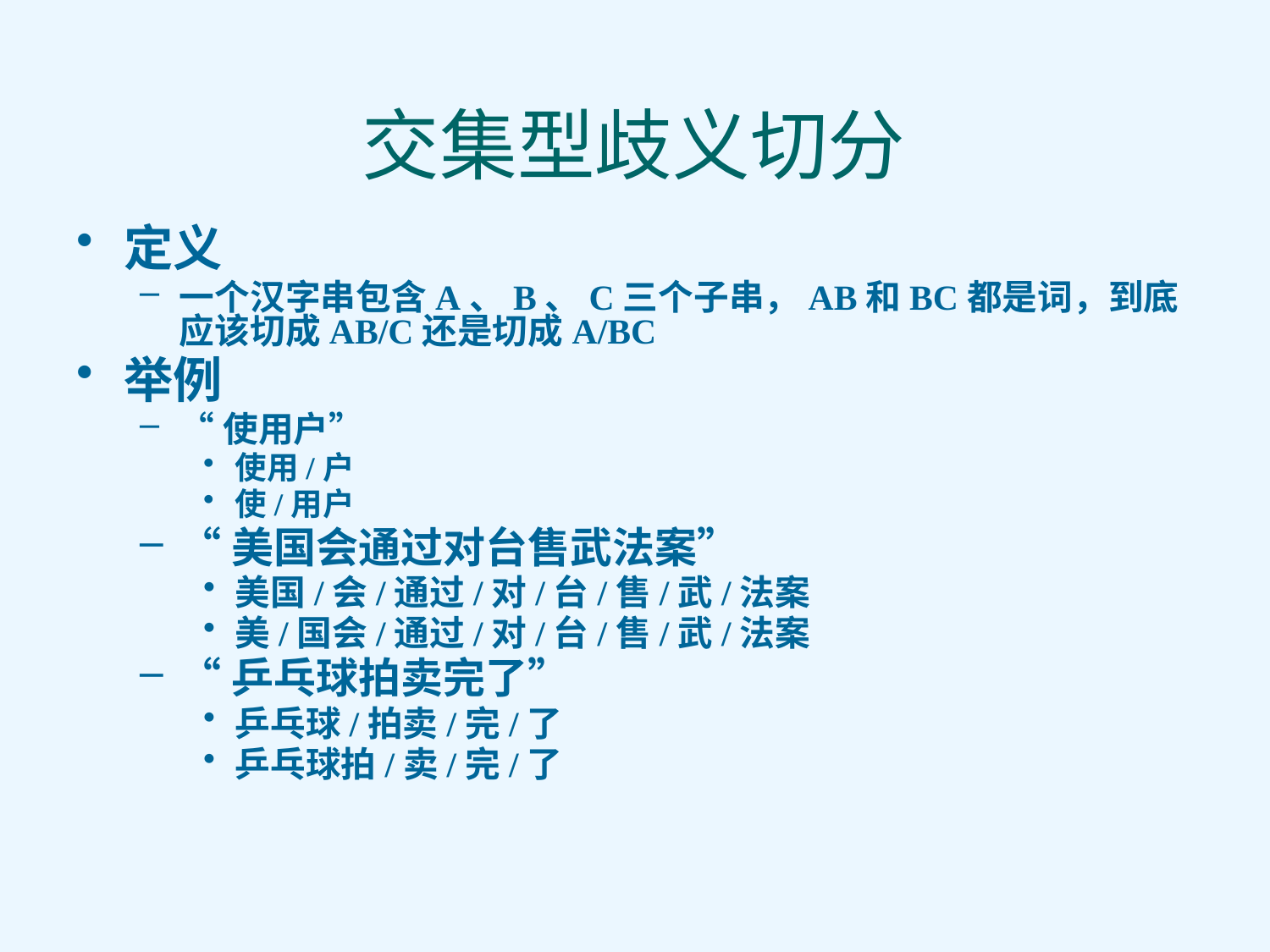

# 交集型歧义切分
定义
一个汉字串包含A、B、C三个子串，AB和BC都是词，到底应该切成AB/C还是切成A/BC
举例
“使用户”
使用/户
使/用户
“美国会通过对台售武法案”
美国/会/通过/对/台/售/武/法案
美/国会/通过/对/台/售/武/法案
“乒乓球拍卖完了”
乒乓球/拍卖/完/了
乒乓球拍/卖/完/了